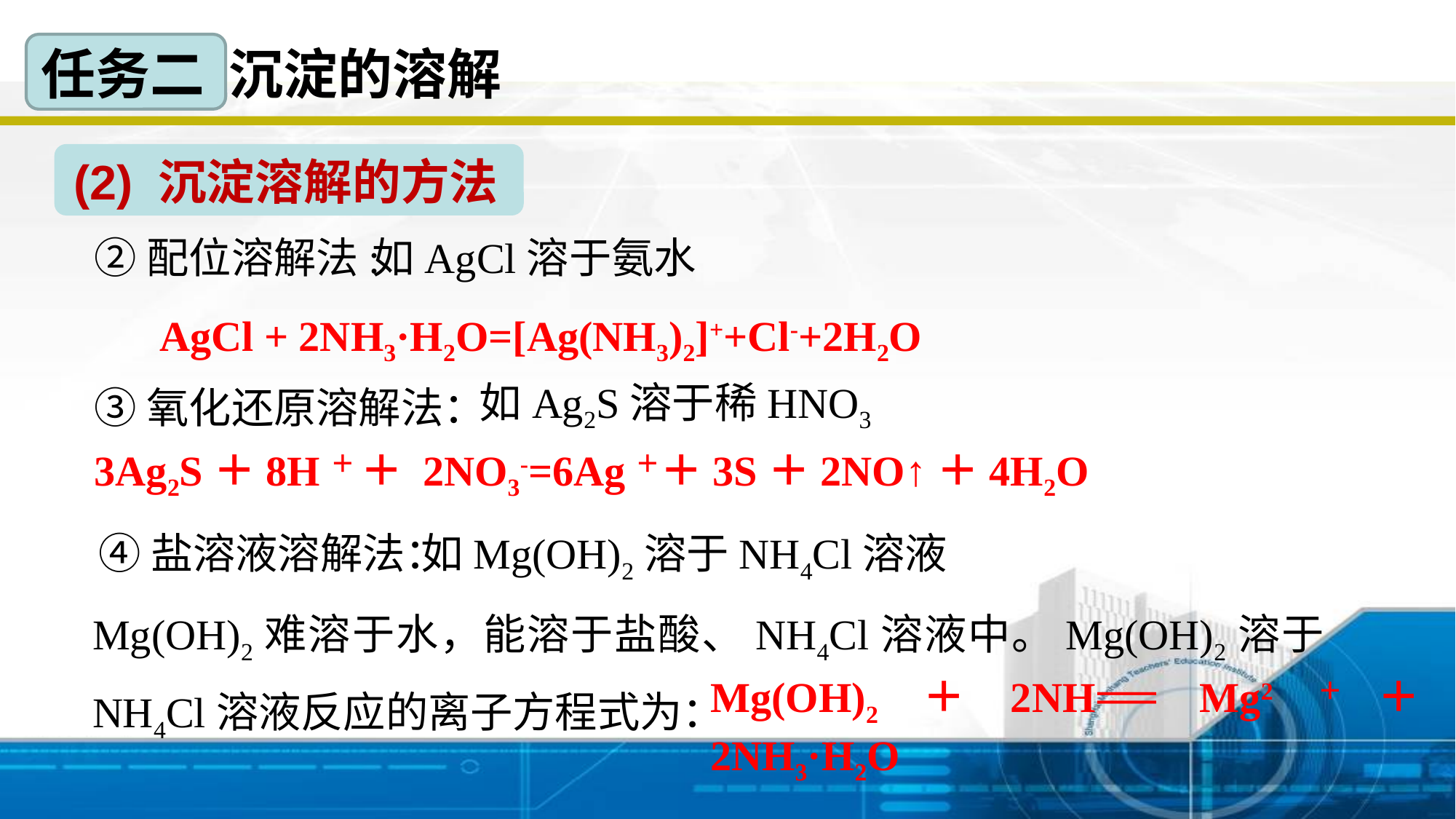

任务二  沉淀的溶解

(2) 沉淀溶解的方法
②配位溶解法:
如AgCl溶于氨水
AgCl + 2NH3·H2O=[Ag(NH3)2]++Cl-+2H2O
③氧化还原溶解法：
如Ag2S溶于稀HNO3
3Ag2S＋8H＋ ＋ 2NO3-=6Ag＋＋3S＋2NO↑＋4H2O
④盐溶液溶解法：
如Mg(OH)2溶于NH4Cl溶液
Mg(OH)2难溶于水，能溶于盐酸、NH4Cl溶液中。Mg(OH)2溶于NH4Cl溶液反应的离子方程式为：

Mg(OH)2＋2NH=== Mg2＋＋2NH3·H2O